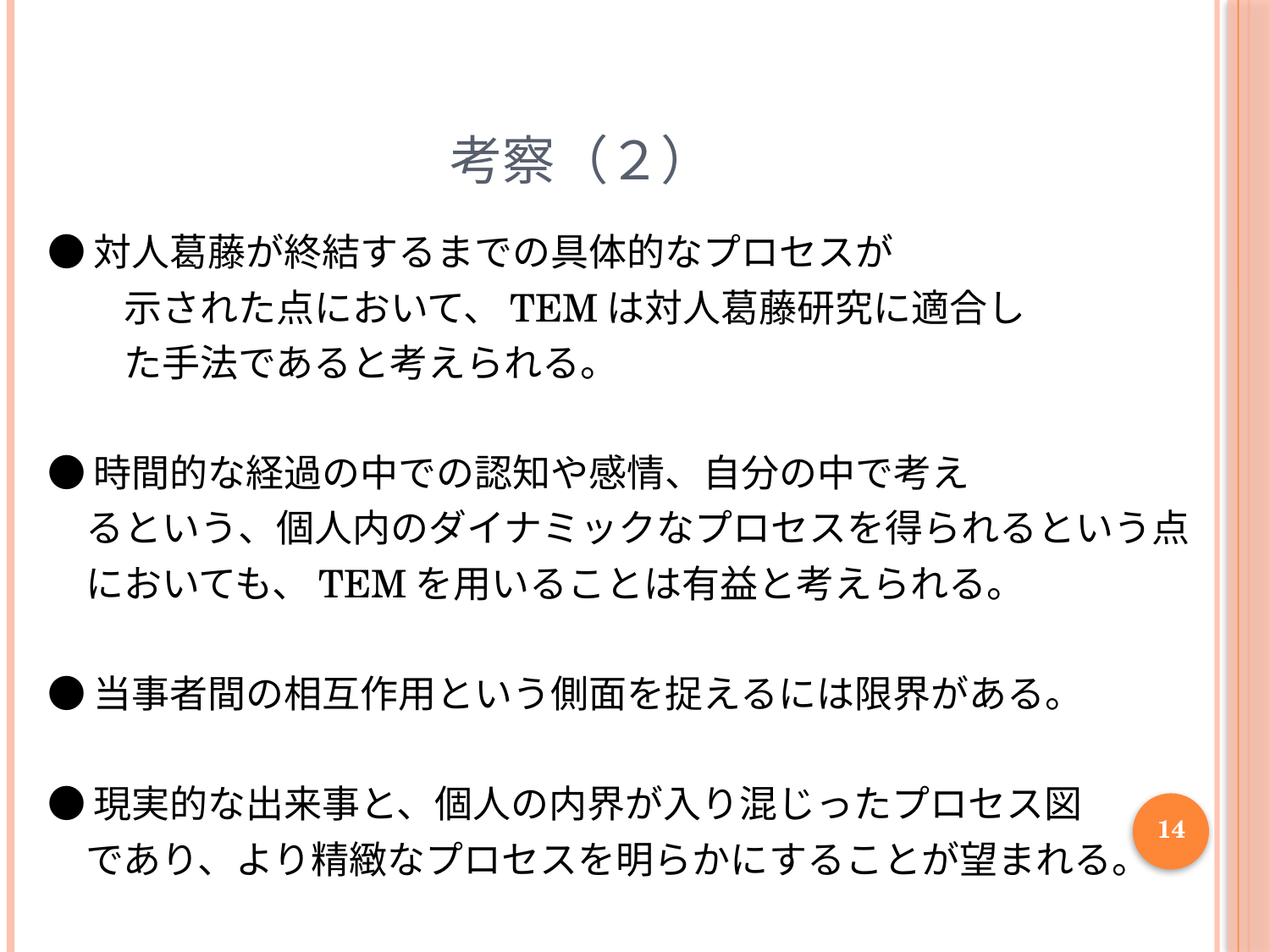

# 考察（２）
●対人葛藤が終結するまでの具体的なプロセスが
　　示された点において、TEMは対人葛藤研究に適合し
　　た手法であると考えられる。

●時間的な経過の中での認知や感情、自分の中で考え
　るという、個人内のダイナミックなプロセスを得られるという点
　においても、TEMを用いることは有益と考えられる。

●当事者間の相互作用という側面を捉えるには限界がある。

●現実的な出来事と、個人の内界が入り混じったプロセス図
　であり、より精緻なプロセスを明らかにすることが望まれる。
14